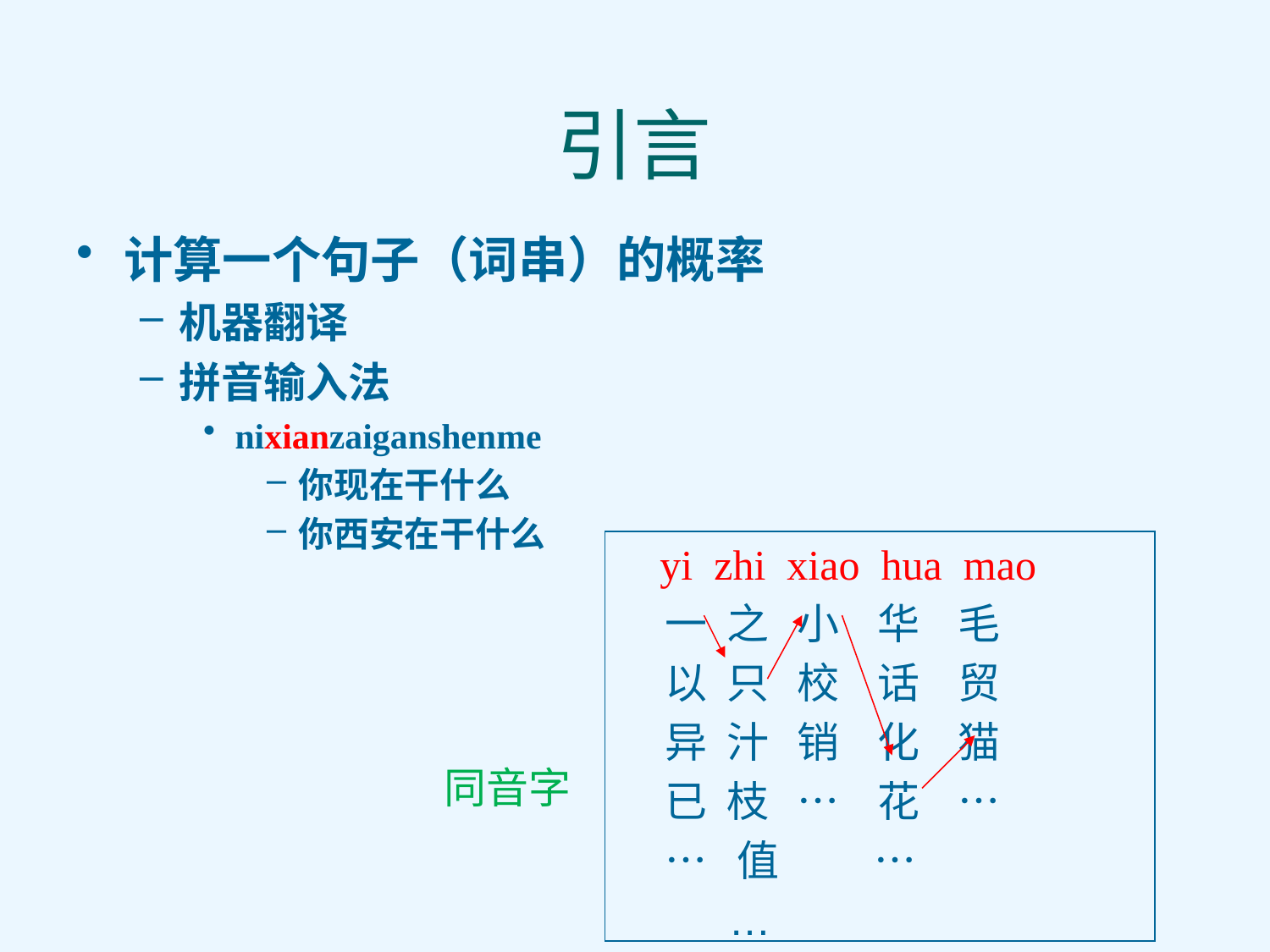

# 引言
计算一个句子（词串）的概率
机器翻译
拼音输入法
nixianzaiganshenme
你现在干什么
你西安在干什么
    yi  zhi  xiao  hua  mao
	一  之   小    华    毛
	以  只   校    话    贸
	异  汁   销    化    猫
	已  枝   …    花    …
	…  值          …
	      …

同音字